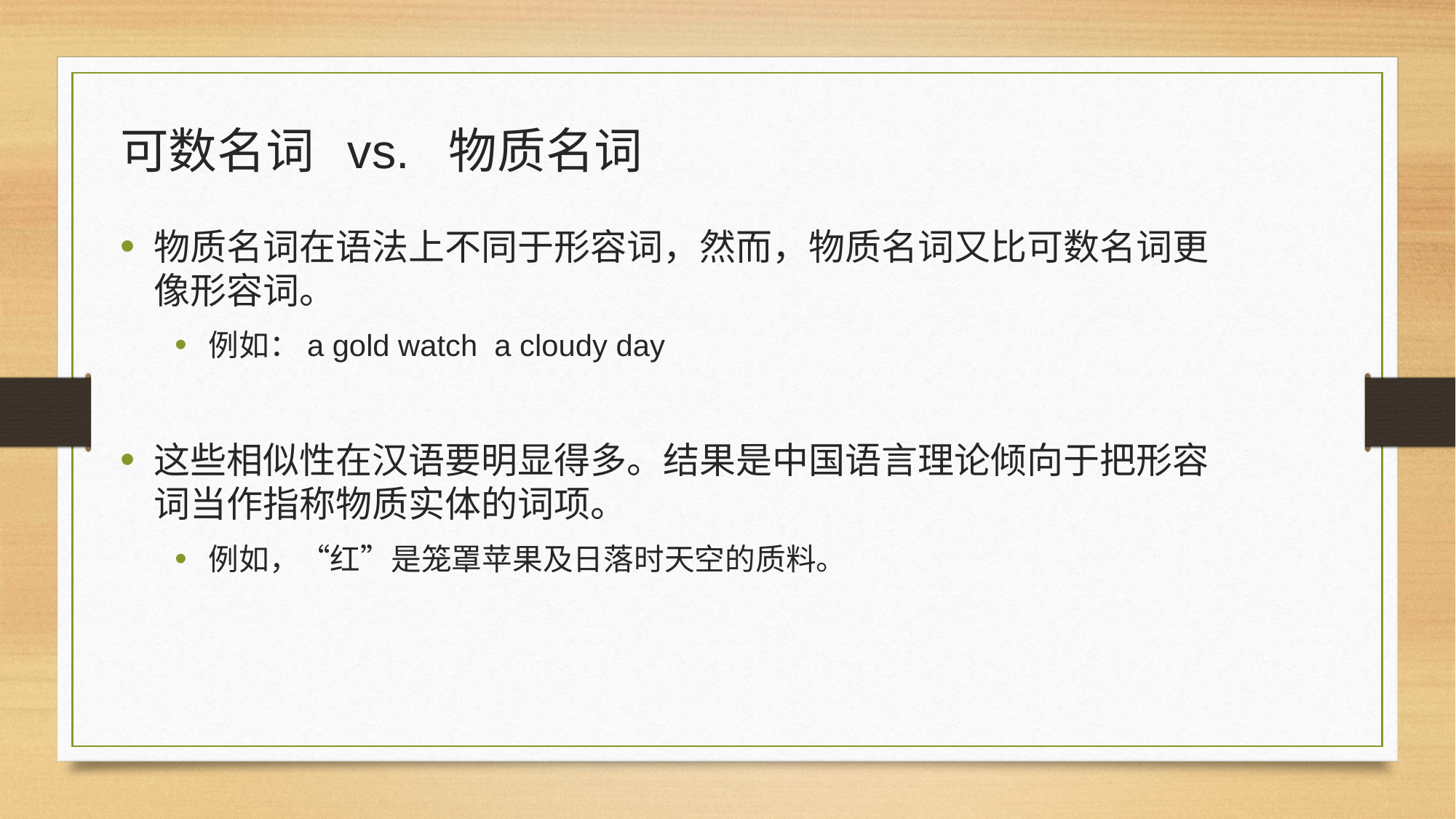

可数名词  vs.  物质名词
物质名词在语法上不同于形容词，然而，物质名词又比可数名词更像形容词。
例如：a gold watch  a cloudy day

这些相似性在汉语要明显得多。结果是中国语言理论倾向于把形容词当作指称物质实体的词项。
例如，“红”是笼罩苹果及日落时天空的质料。